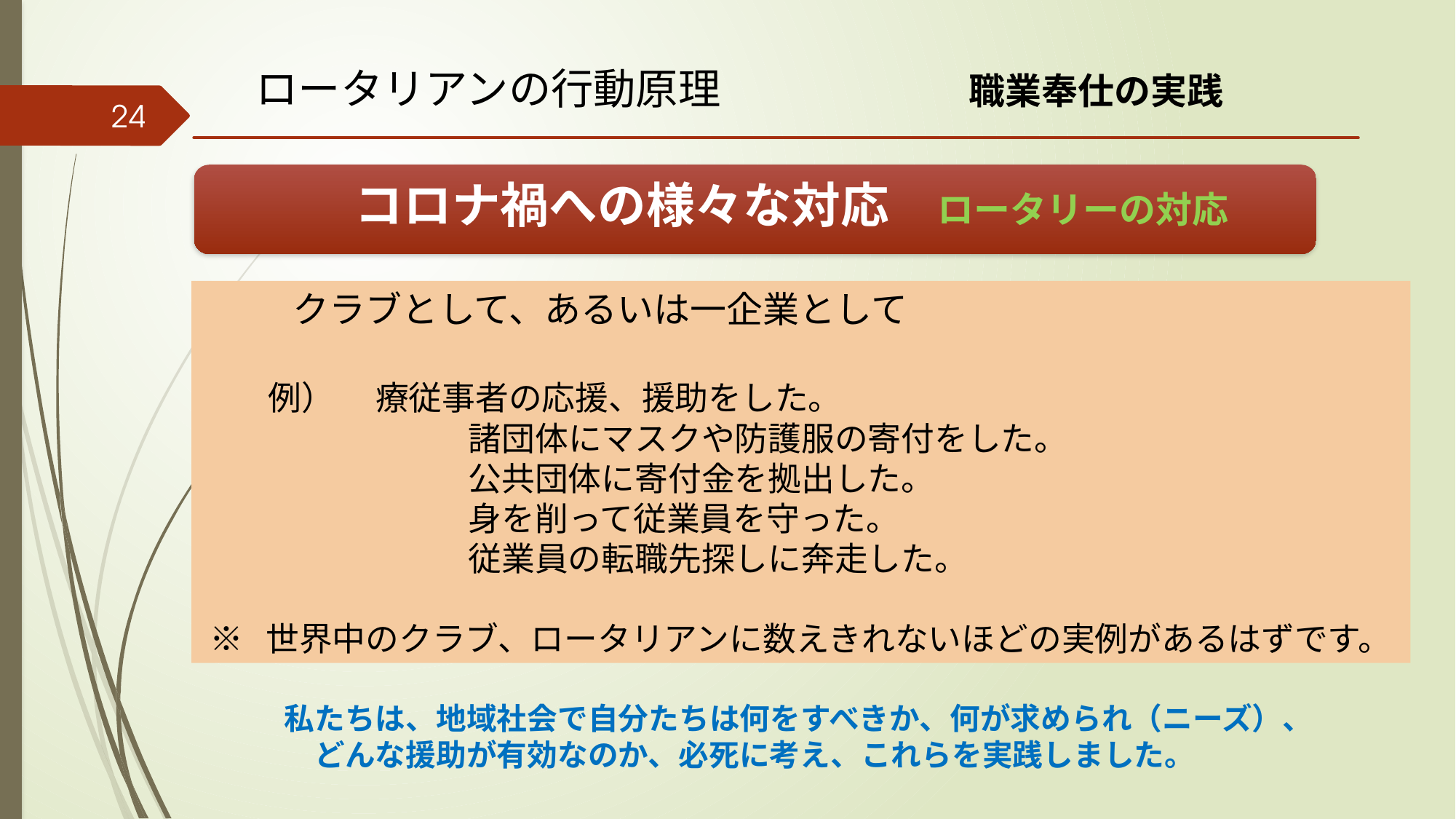

ロータリアンの行動原理　　　　　　職業奉仕の実践
24
　　　コロナ禍への様々な対応　ロータリーの対応

　　　クラブとして、あるいは一企業として

       例）　 療従事者の応援、援助をした。
　　　　　　　　諸団体にマスクや防護服の寄付をした。
　　　　　　　　公共団体に寄付金を拠出した。
　　　　　　　　身を削って従業員を守った。
　　　　　　　　従業員の転職先探しに奔走した。

 ※  世界中のクラブ、ロータリアンに数えきれないほどの実例があるはずです。
私たちは、地域社会で自分たちは何をすべきか、何が求められ（ニーズ）、
　どんな援助が有効なのか、必死に考え、これらを実践しました。